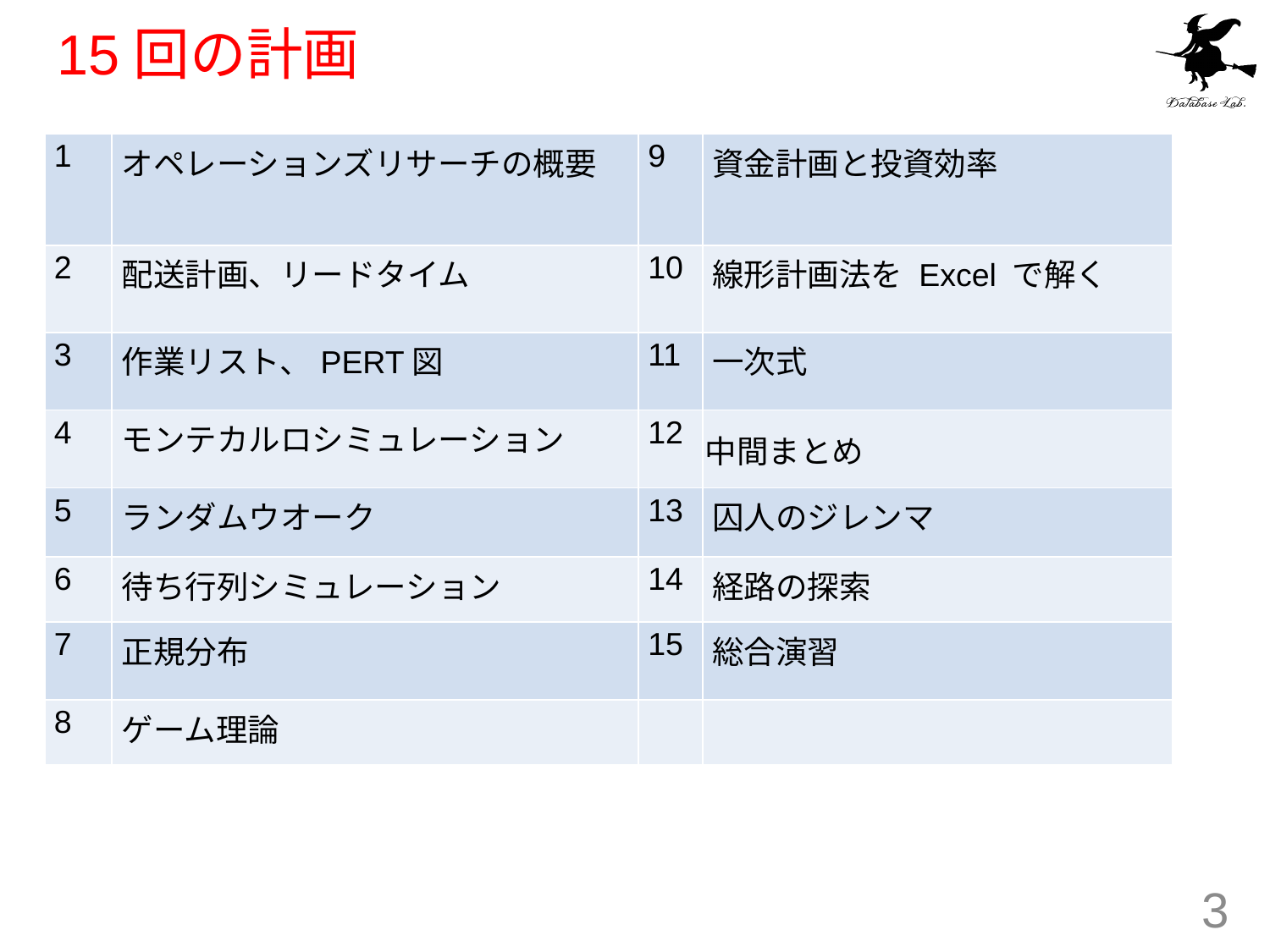

# 15回の計画
| 1 | オペレーションズリサーチの概要 | 9 | 資金計画と投資効率 |
| --- | --- | --- | --- |
| 2 | 配送計画、リードタイム | 10 | 線形計画法を Excel で解く |
| 3 | 作業リスト、PERT図 | 11 | 一次式 |
| 4 | モンテカルロシミュレーション | 12 | 中間まとめ |
| 5 | ランダムウオーク | 13 | 囚人のジレンマ |
| 6 | 待ち行列シミュレーション | 14 | 経路の探索 |
| 7 | 正規分布 | 15 | 総合演習 |
| 8 | ゲーム理論 |  |  |
3